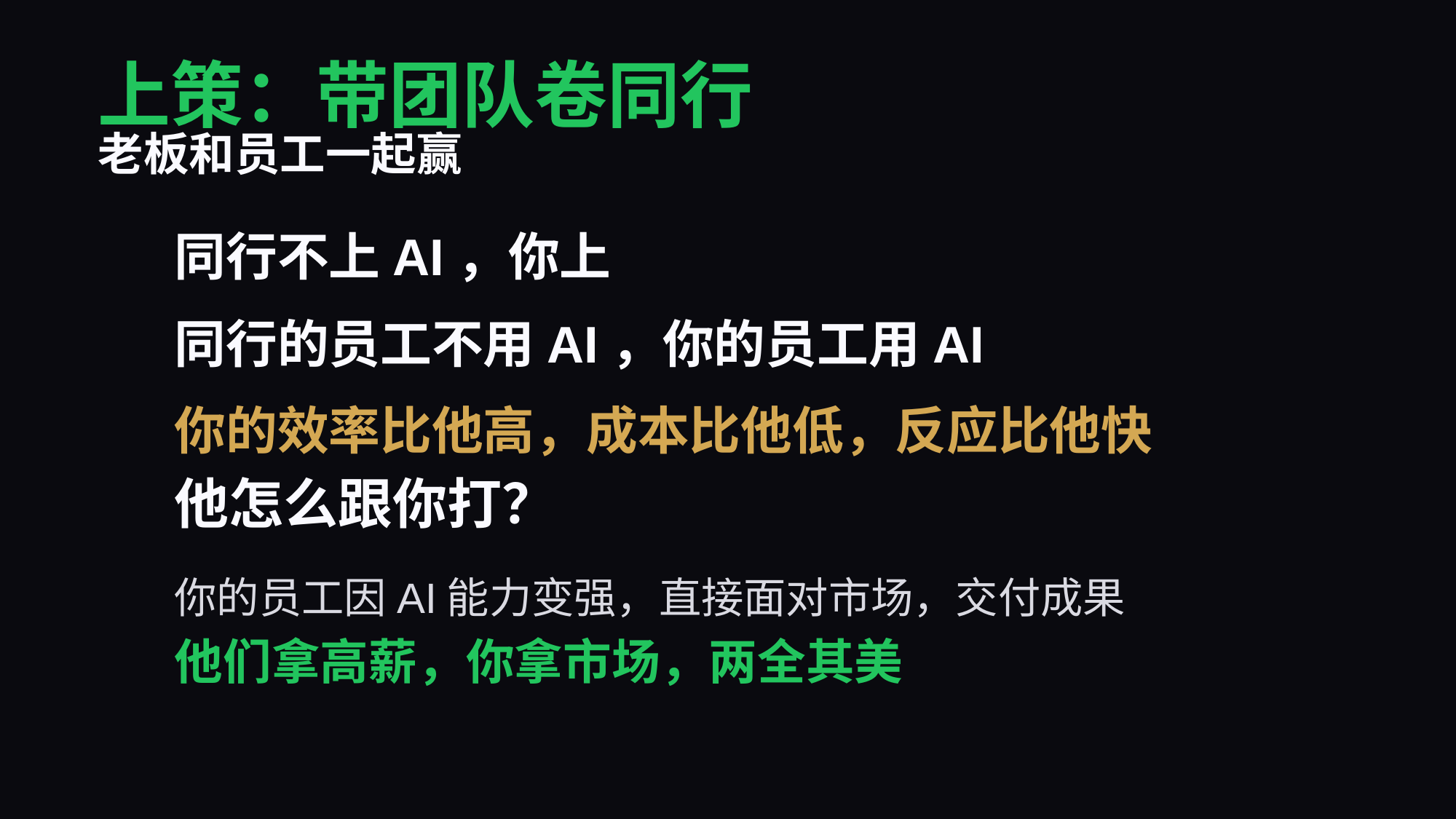

上策：带团队卷同行
老板和员工一起赢
同行不上AI，你上

同行的员工不用AI，你的员工用AI

你的效率比他高，成本比他低，反应比他快
他怎么跟你打？

你的员工因AI能力变强，直接面对市场，交付成果
他们拿高薪，你拿市场，两全其美